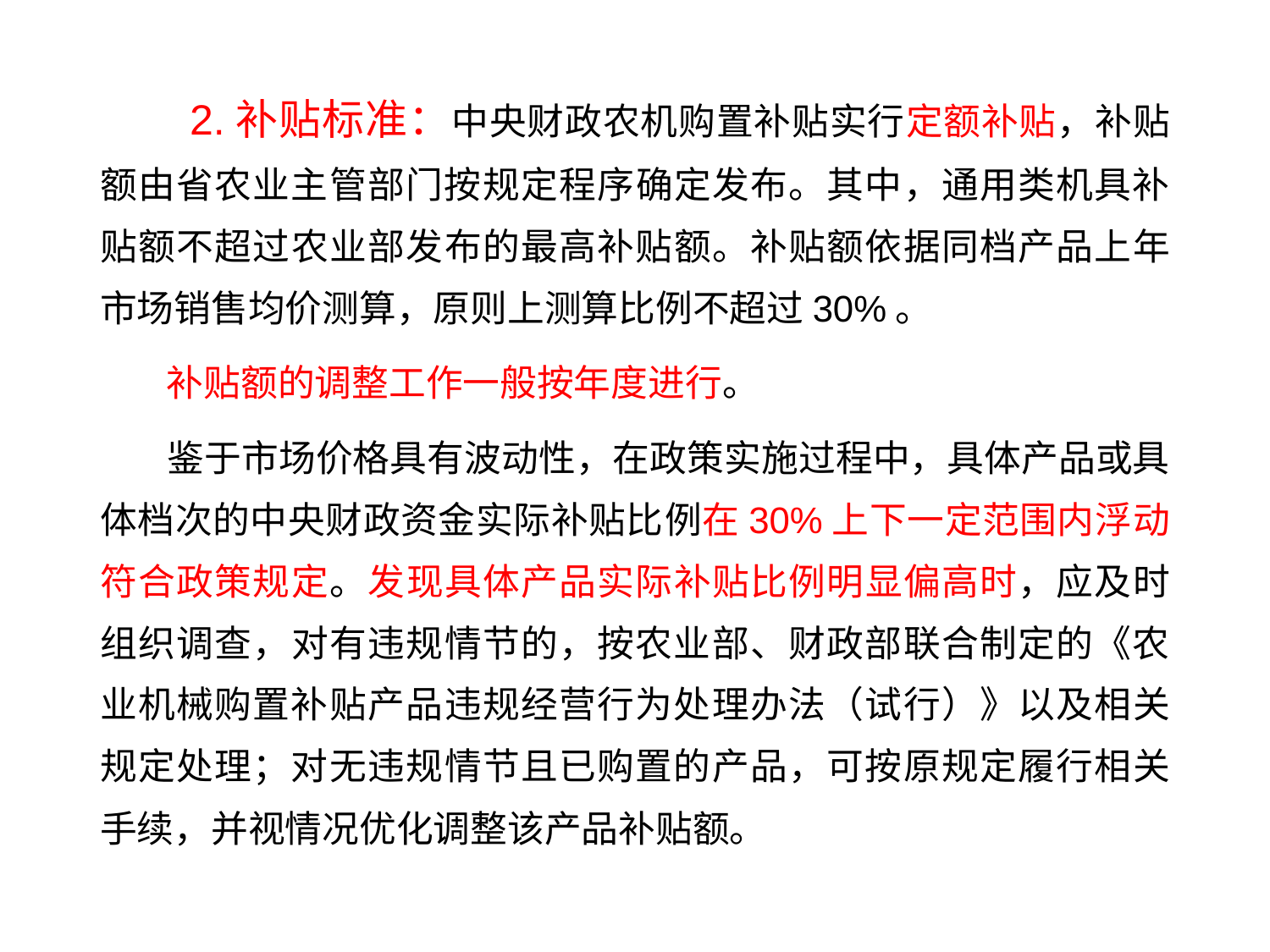

2.补贴标准：中央财政农机购置补贴实行定额补贴，补贴额由省农业主管部门按规定程序确定发布。其中，通用类机具补贴额不超过农业部发布的最高补贴额。补贴额依据同档产品上年市场销售均价测算，原则上测算比例不超过30%。
       补贴额的调整工作一般按年度进行。
       鉴于市场价格具有波动性，在政策实施过程中，具体产品或具体档次的中央财政资金实际补贴比例在30%上下一定范围内浮动符合政策规定。发现具体产品实际补贴比例明显偏高时，应及时组织调查，对有违规情节的，按农业部、财政部联合制定的《农业机械购置补贴产品违规经营行为处理办法（试行）》以及相关规定处理；对无违规情节且已购置的产品，可按原规定履行相关手续，并视情况优化调整该产品补贴额。